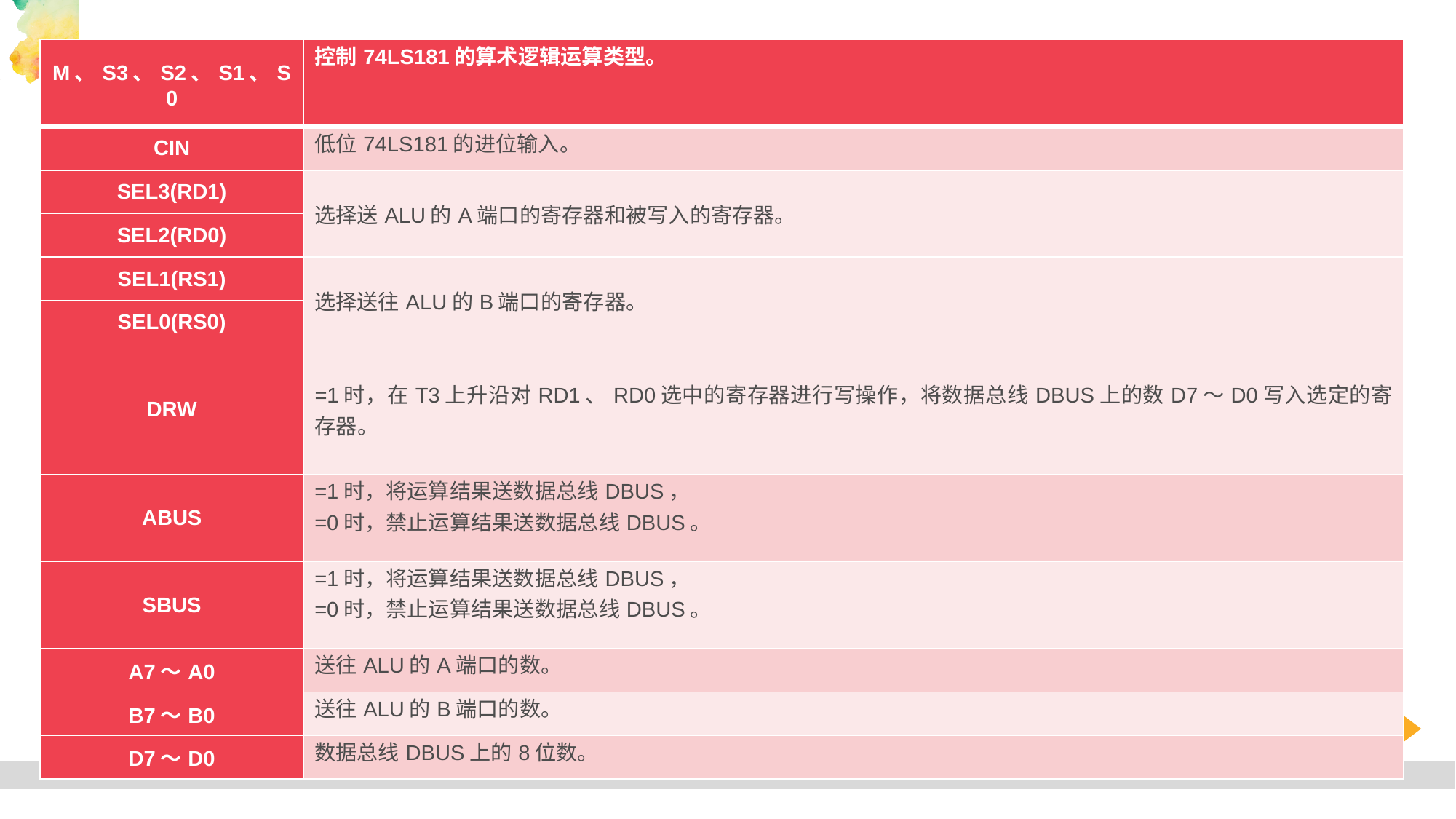

| M、S3、S2、S1、S0 | 控制74LS181的算术逻辑运算类型。 |
| --- | --- |
| CIN | 低位74LS181的进位输入。 |
| SEL3(RD1) | 选择送ALU的A端口的寄存器和被写入的寄存器。 |
| SEL2(RD0) |  |
| SEL1(RS1) | 选择送往ALU的B端口的寄存器。 |
| SEL0(RS0) |  |
| DRW | =1时，在T3上升沿对RD1、RD0选中的寄存器进行写操作，将数据总线DBUS上的数D7～D0写入选定的寄存器。 |
| ABUS | =1时，将运算结果送数据总线DBUS， =0时，禁止运算结果送数据总线DBUS。 |
| SBUS | =1时，将运算结果送数据总线DBUS， =0时，禁止运算结果送数据总线DBUS。 |
| A7～A0 | 送往ALU的A端口的数。 |
| B7～B0 | 送往ALU的B端口的数。 |
| D7～D0 | 数据总线DBUS上的8位数。 |